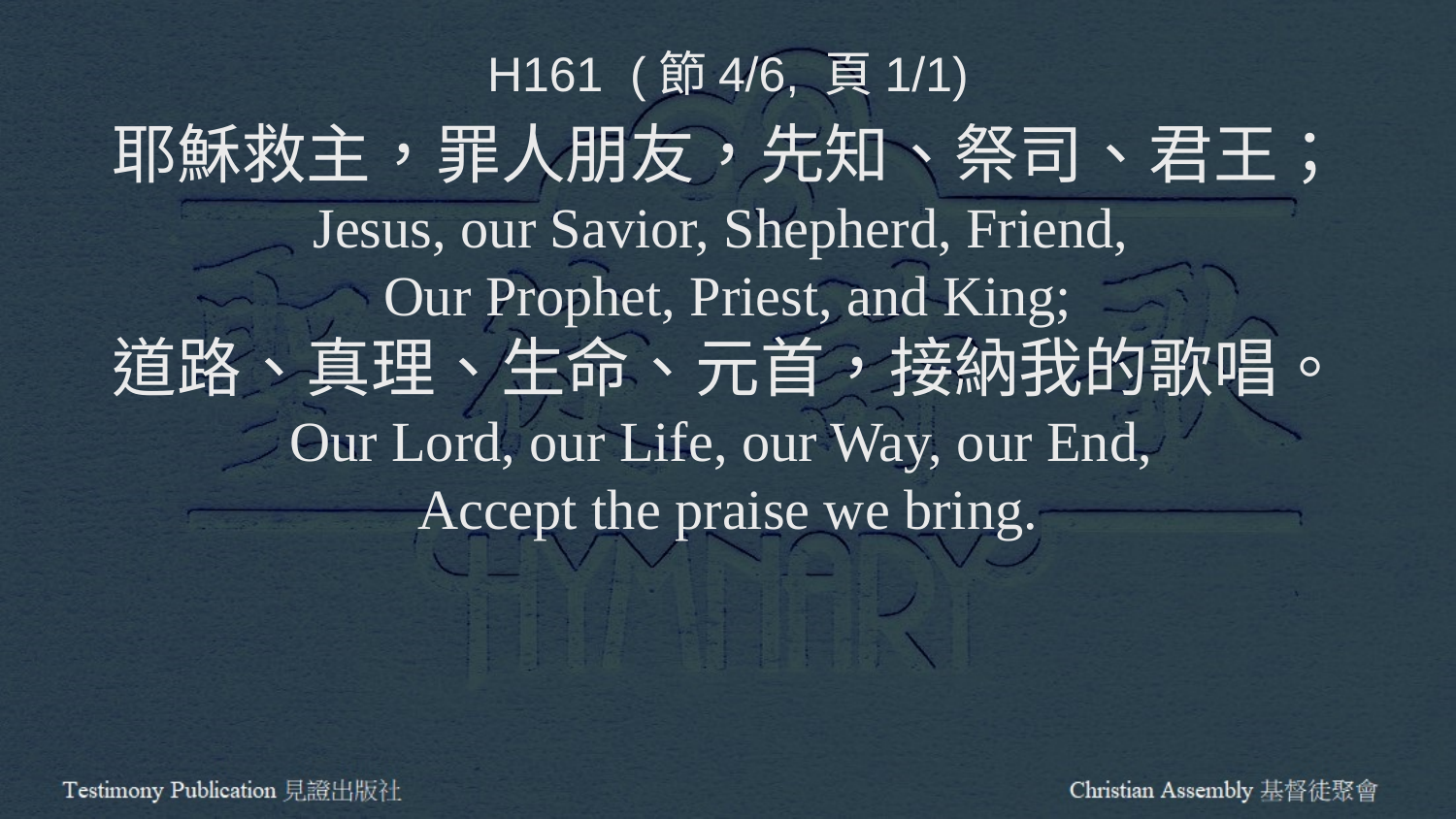

H161  (節4/6, 頁1/1)
耶穌救主，罪人朋友，先知、祭司、君王；
Jesus, our Savior, Shepherd, Friend,
Our Prophet, Priest, and King;
道路、真理、生命、元首，接納我的歌唱。
Our Lord, our Life, our Way, our End,
Accept the praise we bring.